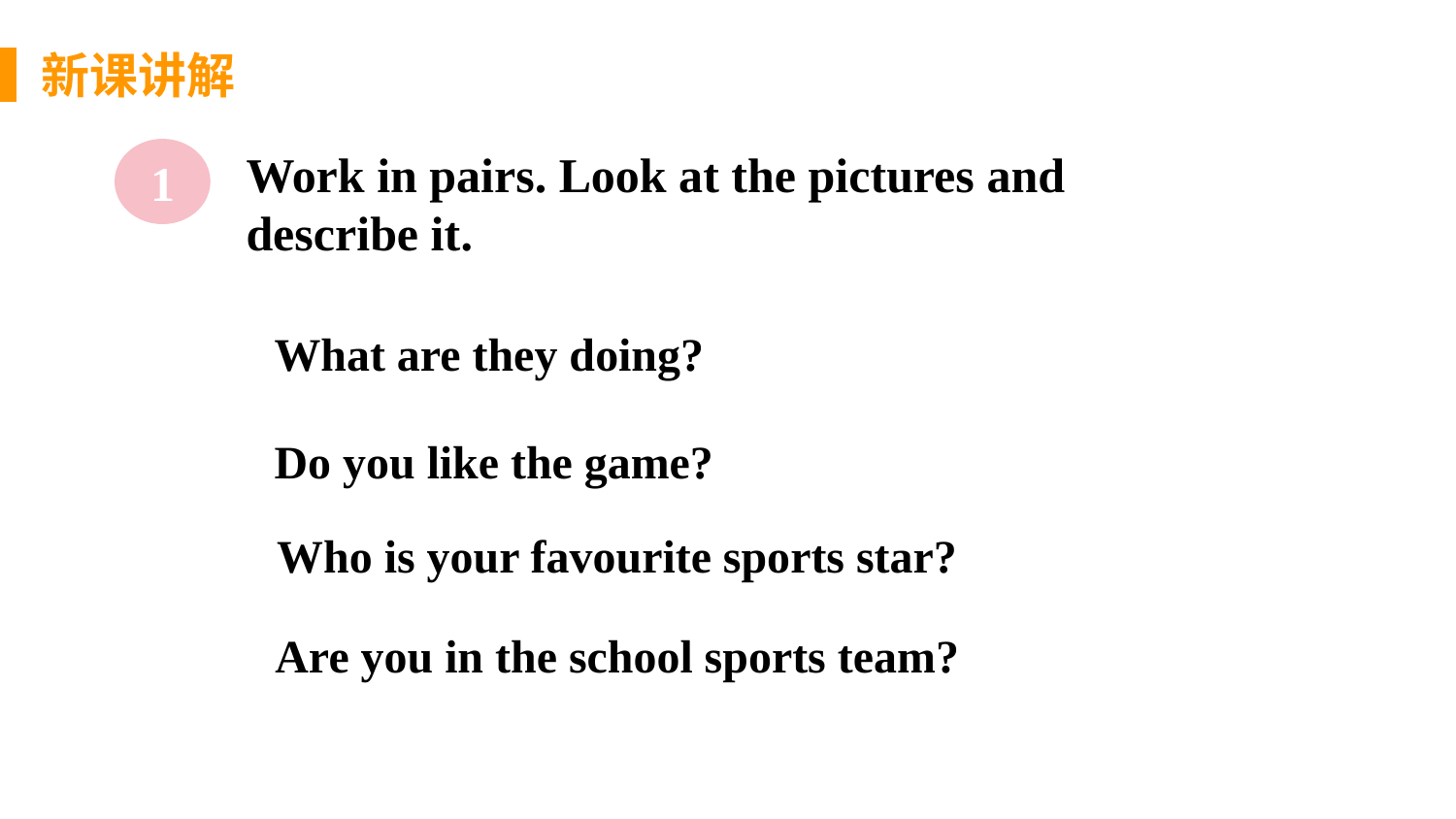

新课讲解

1
Work in pairs. Look at the pictures and describe it.
What are they doing?
Do you like the game?
Who is your favourite sports star?
Are you in the school sports team?